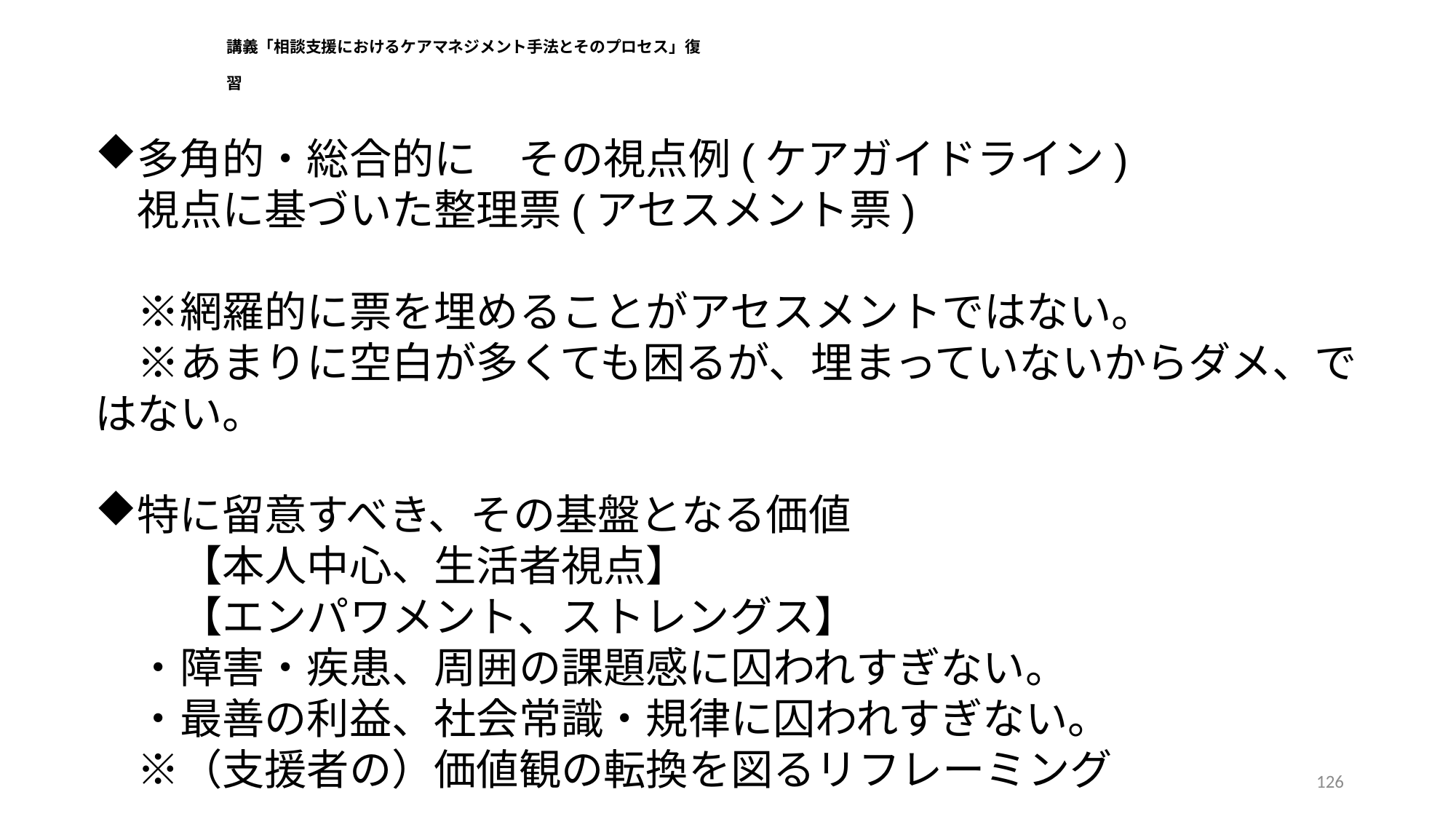

講義「相談支援におけるケアマネジメント手法とそのプロセス」復習

多角的・総合的に　その視点例(ケアガイドライン)
　視点に基づいた整理票(アセスメント票)

　※網羅的に票を埋めることがアセスメントではない。
　※あまりに空白が多くても困るが、埋まっていないからダメ、ではない。

特に留意すべき、その基盤となる価値
　　【本人中心、生活者視点】
　　【エンパワメント、ストレングス】
　・障害・疾患、周囲の課題感に囚われすぎない。
　・最善の利益、社会常識・規律に囚われすぎない。
　※（支援者の）価値観の転換を図るリフレーミング
126